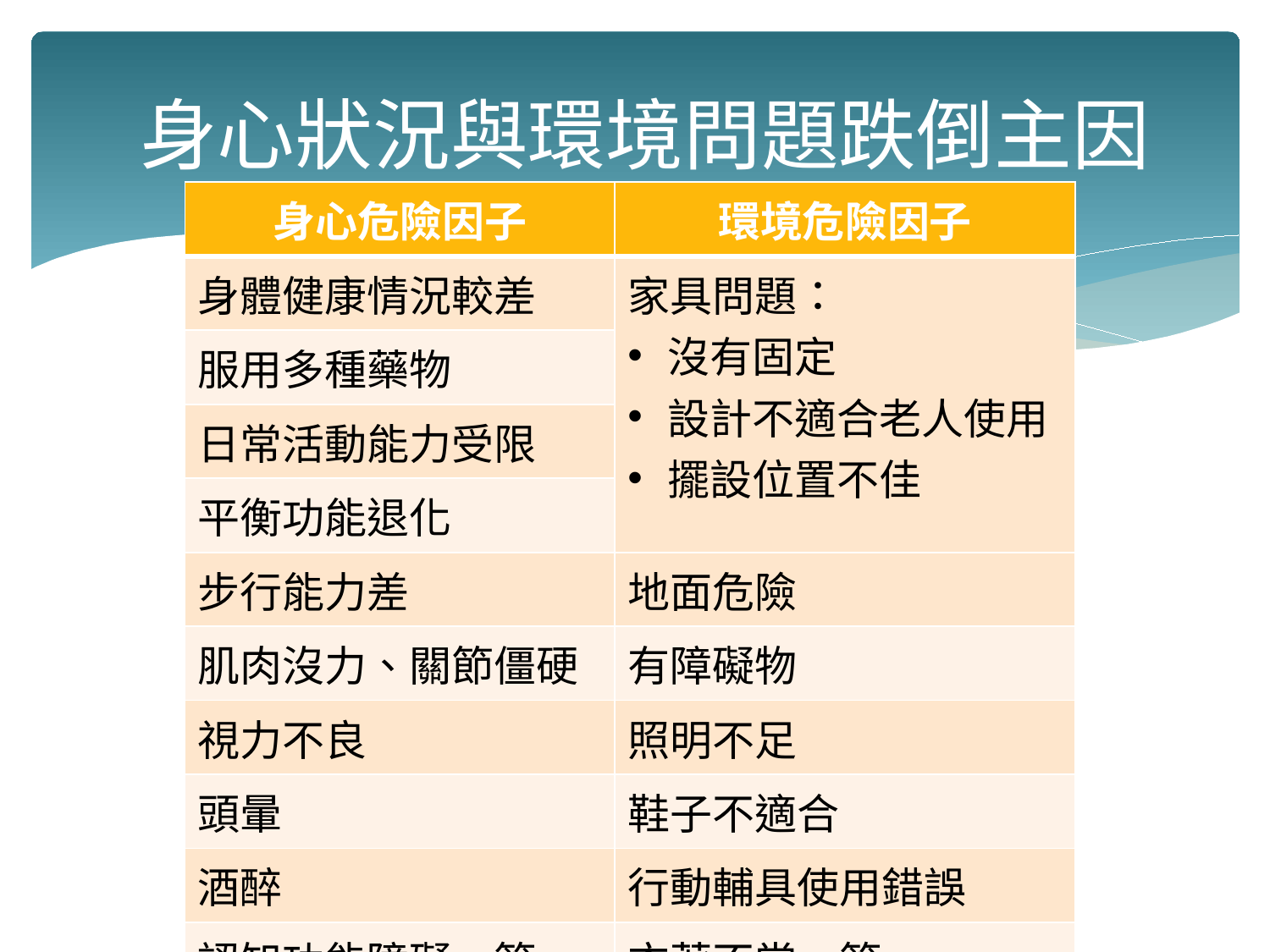

# 身心狀況與環境問題跌倒主因
| 身心危險因子 | 環境危險因子 |
| --- | --- |
| 身體健康情況較差 | 家具問題： 沒有固定 設計不適合老人使用 擺設位置不佳 |
| 服用多種藥物 |  |
| 日常活動能力受限 |  |
| 平衡功能退化 |  |
| 步行能力差 | 地面危險 |
| 肌肉沒力、關節僵硬 | 有障礙物 |
| 視力不良 | 照明不足 |
| 頭暈 | 鞋子不適合 |
| 酒醉 | 行動輔具使用錯誤 |
| 認知功能障礙…等 | 衣著不當…等 |